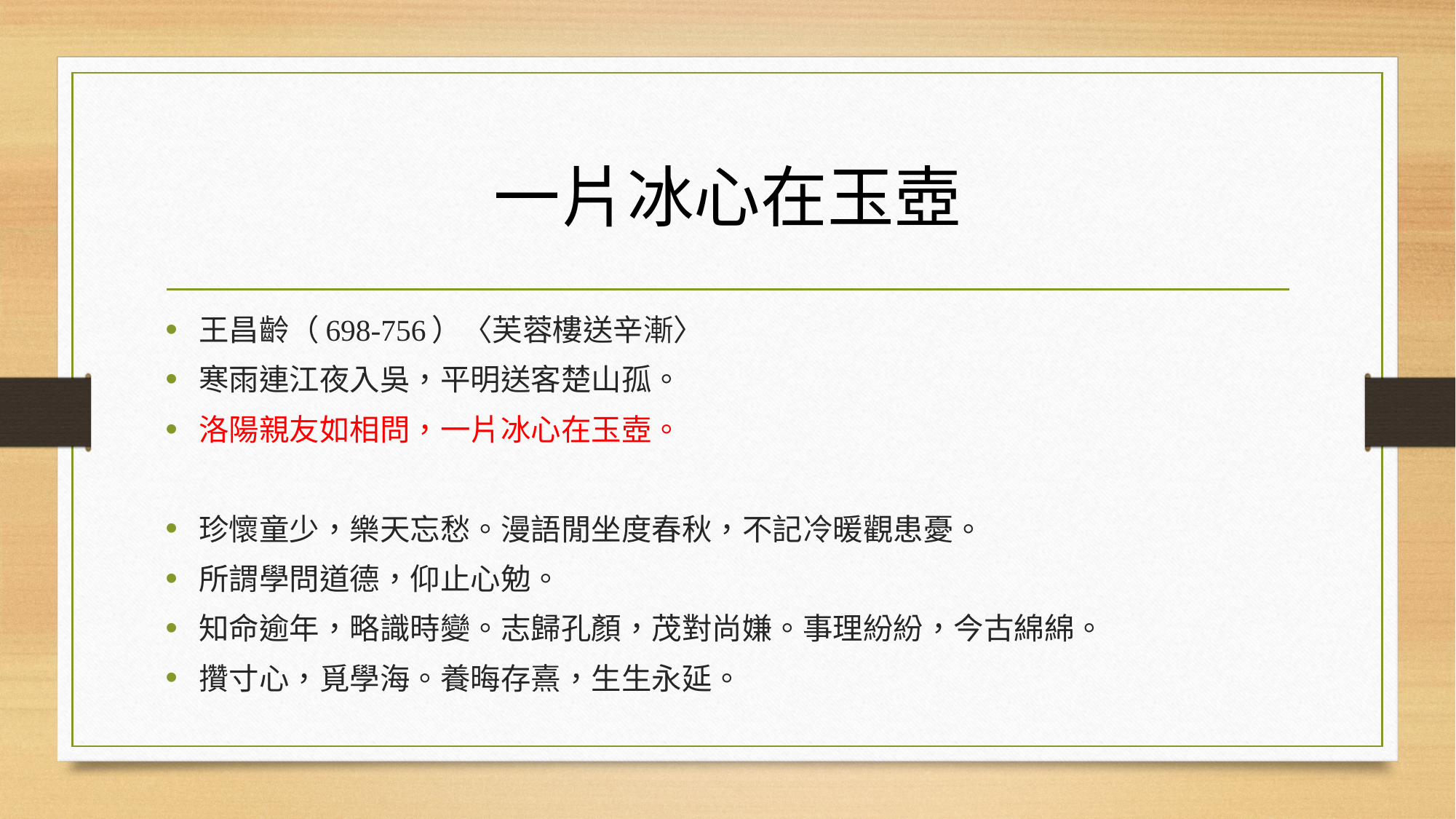

# 一片冰心在玉壺
王昌齡（698-756）〈芙蓉樓送辛漸〉
寒雨連江夜入吳，平明送客楚山孤。
洛陽親友如相問，一片冰心在玉壺。

珍懷童少，樂天忘愁。漫語閒坐度春秋，不記冷暖觀患憂。
所謂學問道德，仰止心勉。
知命逾年，略識時變。志歸孔顏，茂對尚嫌。事理紛紛，今古綿綿。
攢寸心，覓學海。養晦存熹，生生永延。